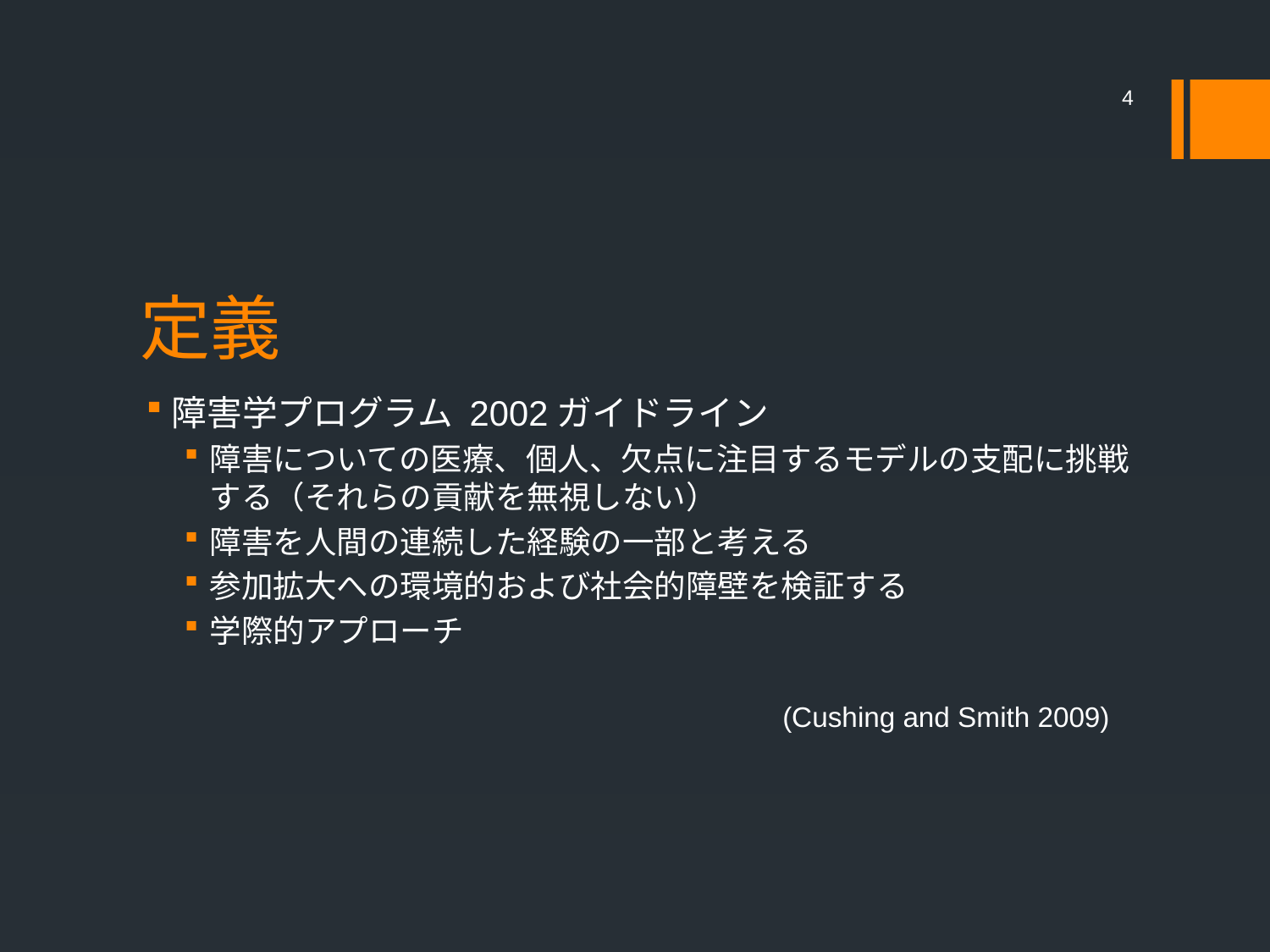

4
# 定義
障害学プログラム 2002ガイドライン
障害についての医療、個人、欠点に注目するモデルの支配に挑戦する（それらの貢献を無視しない）
障害を人間の連続した経験の一部と考える
参加拡大への環境的および社会的障壁を検証する
学際的アプローチ

				 (Cushing and Smith 2009)